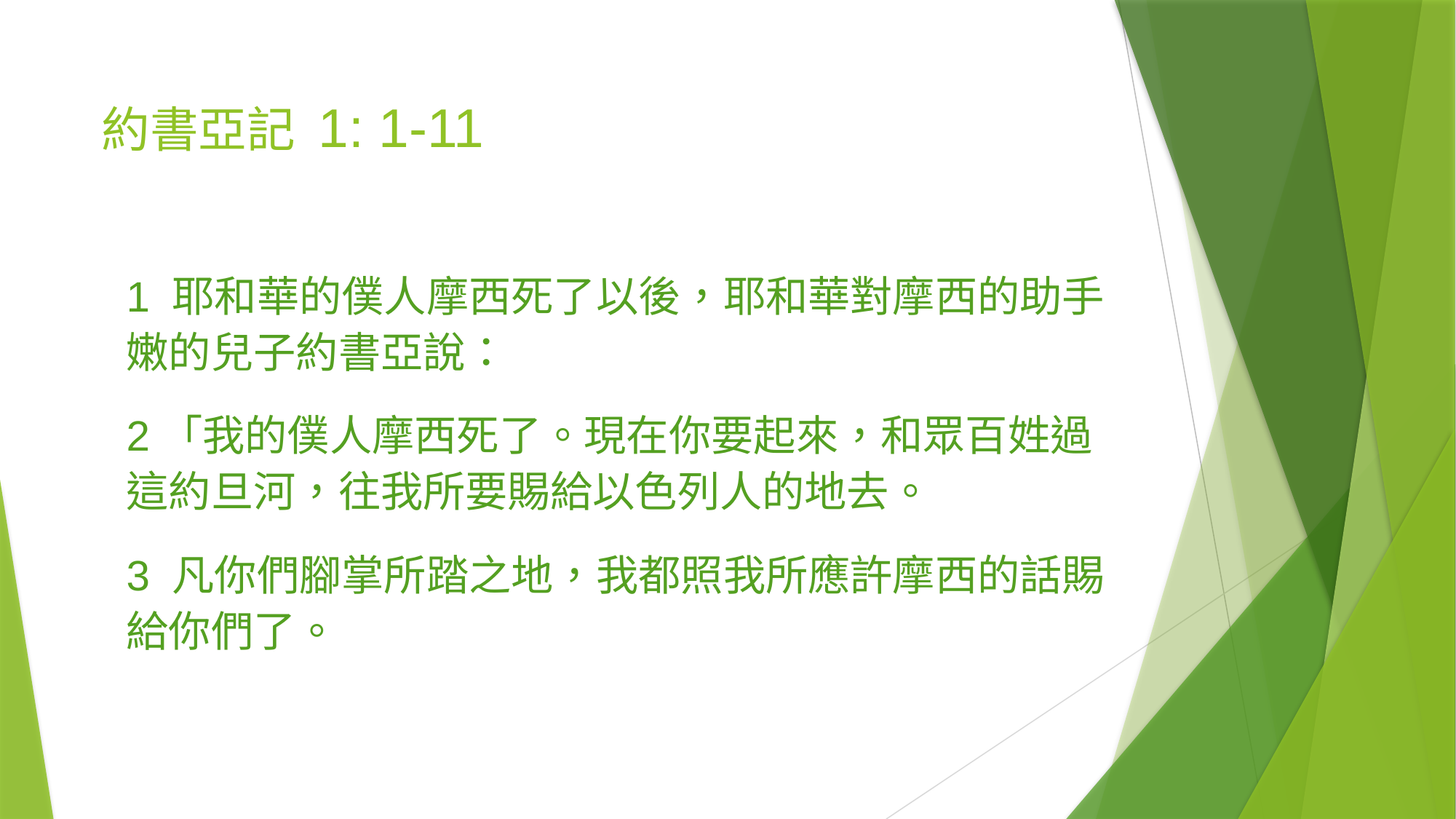

# 約書亞記 1: 1-11
1 耶和華的僕人摩西死了以後，耶和華對摩西的助手嫩的兒子約書亞說：
2「我的僕人摩西死了。現在你要起來，和眾百姓過這約旦河，往我所要賜給以色列人的地去。
3 凡你們腳掌所踏之地，我都照我所應許摩西的話賜給你們了。